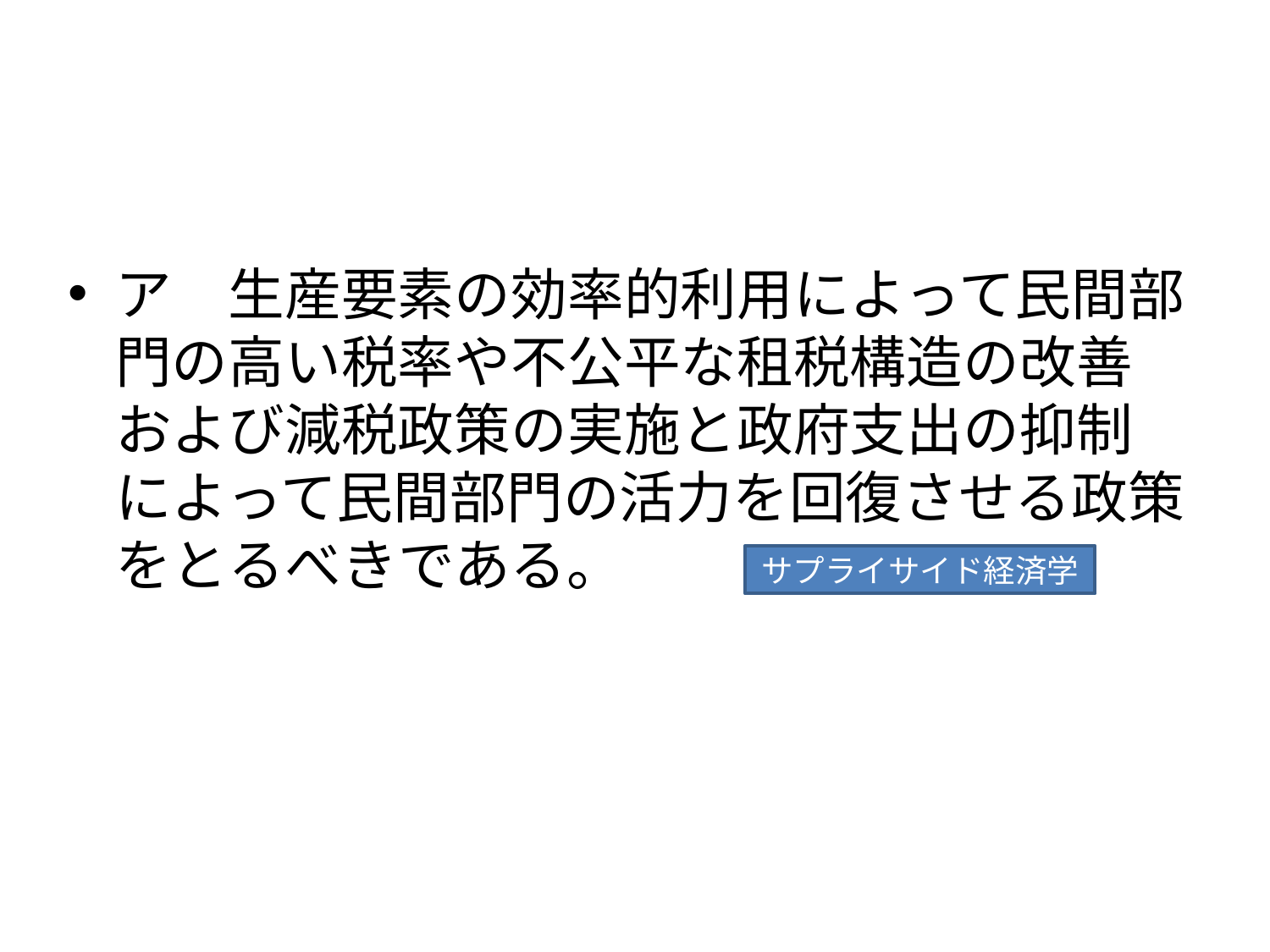

ア　生産要素の効率的利用によって民間部門の高い税率や不公平な租税構造の改善および減税政策の実施と政府支出の抑制によって民間部門の活力を回復させる政策をとるべきである。
サプライサイド経済学